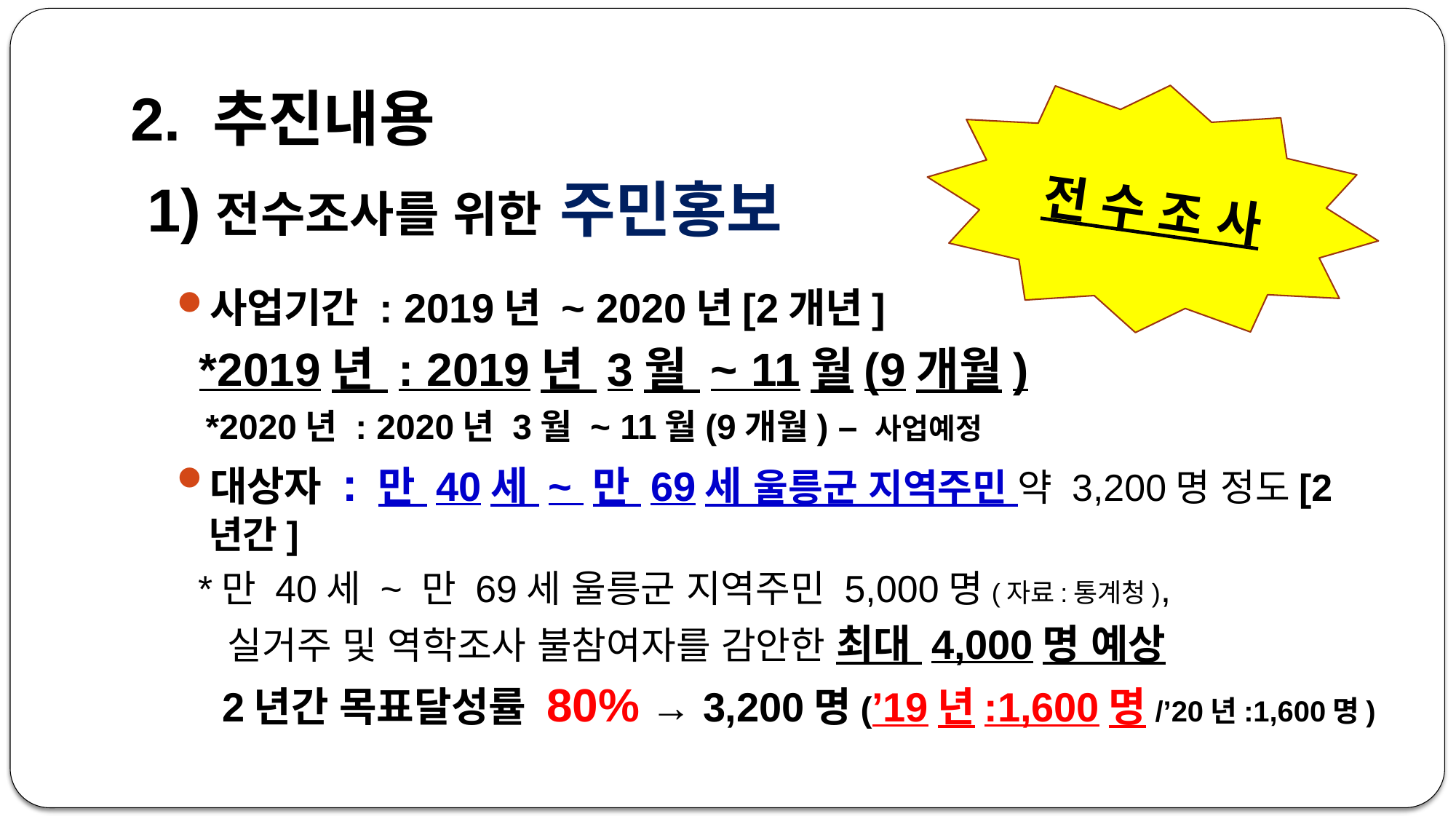

2. 추진내용

 1)전수조사를 위한 주민홍보
전 수 조 사

사업기간 : 2019년 ~ 2020년[2개년]
  *2019년 : 2019년 3월 ~ 11월(9개월)
   *2020년 : 2020년 3월 ~ 11월(9개월) – 사업예정
대상자 : 만 40세 ~ 만 69세 울릉군 지역주민 약 3,200명 정도[2년간]
  *만 40세 ~ 만 69세 울릉군 지역주민 5,000명(자료:통계청),
    실거주 및 역학조사 불참여자를 감안한 최대 4,000명 예상
    2년간 목표달성률 80% → 3,200명(’19년:1,600명/’20년:1,600명)